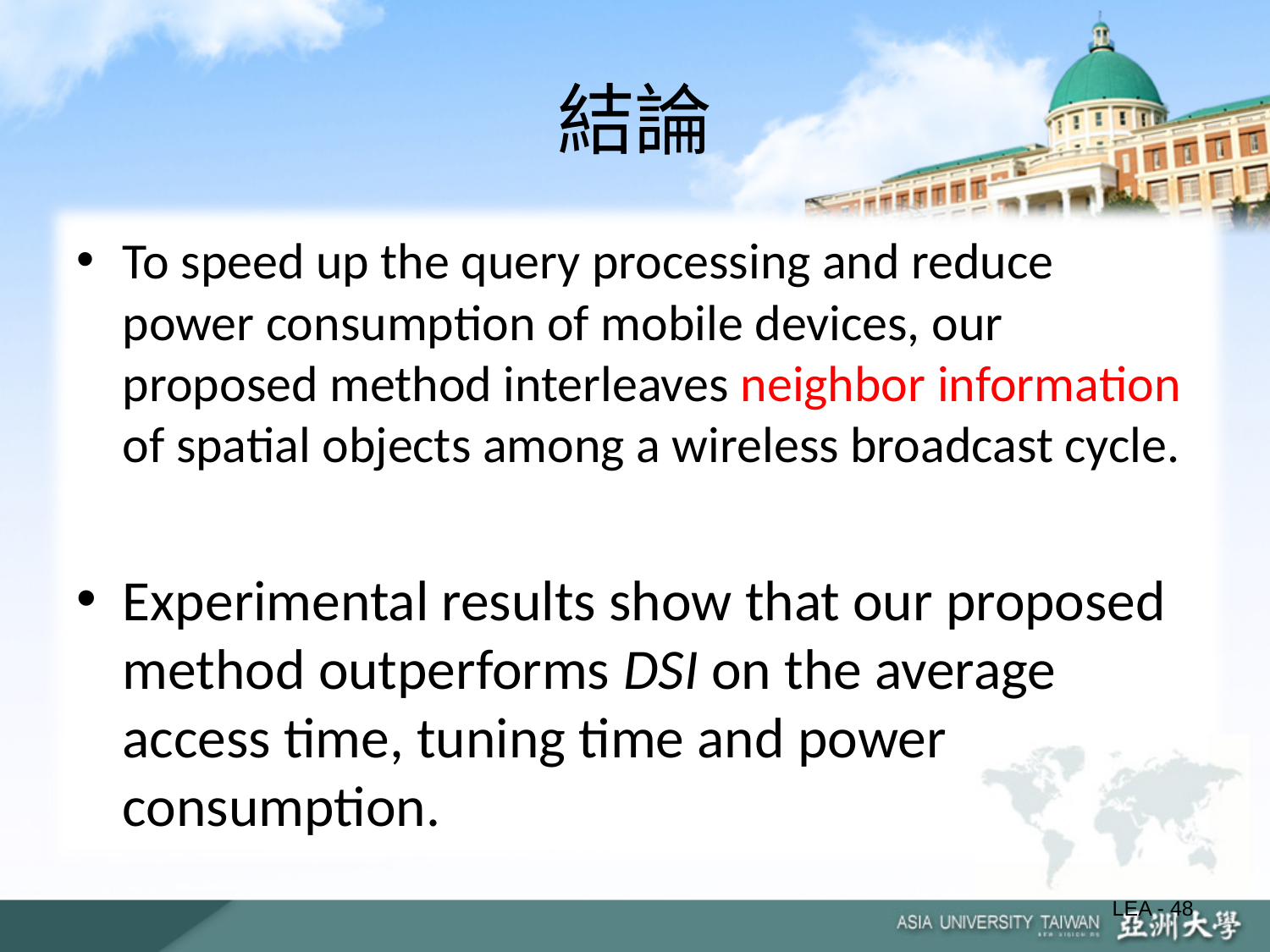

# 結論
To speed up the query processing and reduce power consumption of mobile devices, our proposed method interleaves neighbor information of spatial objects among a wireless broadcast cycle.

Experimental results show that our proposed method outperforms DSI on the average access time, tuning time and power consumption.

LEA - 48